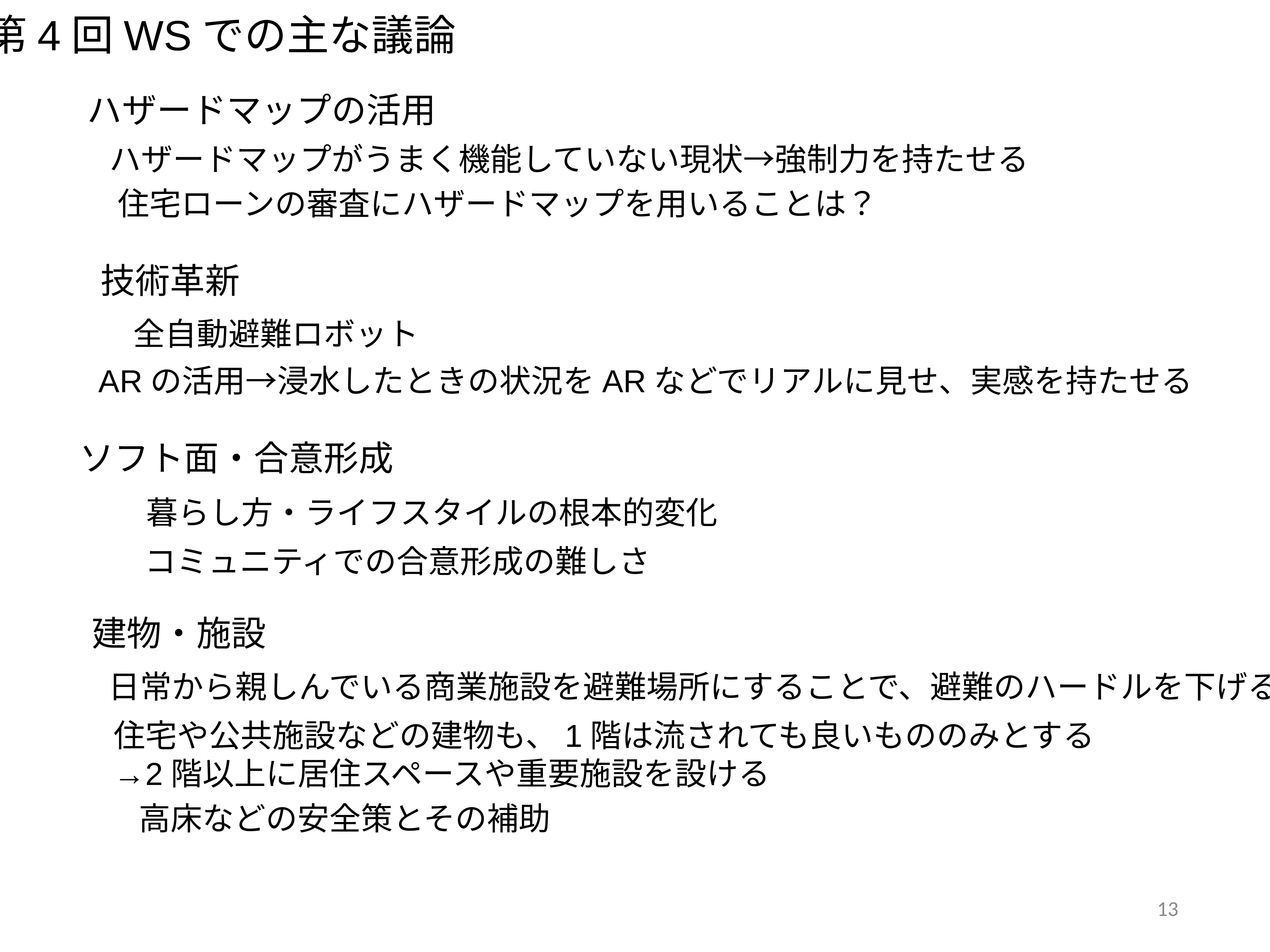

第4回WSでの主な議論
ハザードマップの活用
ハザードマップがうまく機能していない現状→強制力を持たせる
住宅ローンの審査にハザードマップを用いることは？
技術革新
全自動避難ロボット
ARの活用→浸水したときの状況をARなどでリアルに見せ、実感を持たせる
ソフト面・合意形成
暮らし方・ライフスタイルの根本的変化
コミュニティでの合意形成の難しさ
建物・施設
日常から親しんでいる商業施設を避難場所にすることで、避難のハードルを下げる
住宅や公共施設などの建物も、1階は流されても良いもののみとする
→2階以上に居住スペースや重要施設を設ける
高床などの安全策とその補助
13